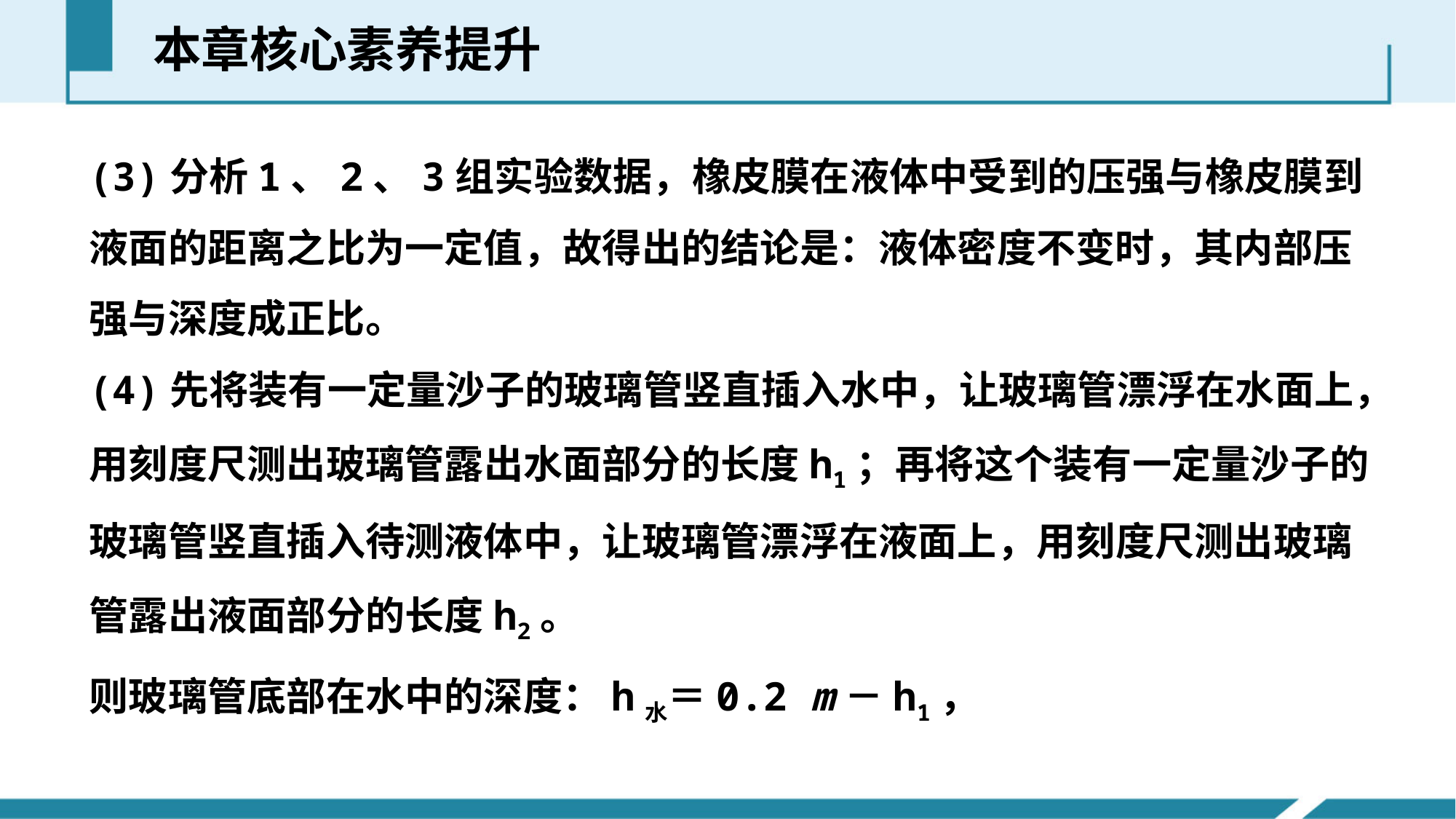

本章核心素养提升
(3)分析1、2、3组实验数据，橡皮膜在液体中受到的压强与橡皮膜到液面的距离之比为一定值，故得出的结论是：液体密度不变时，其内部压强与深度成正比。
(4)先将装有一定量沙子的玻璃管竖直插入水中，让玻璃管漂浮在水面上，用刻度尺测出玻璃管露出水面部分的长度h1；再将这个装有一定量沙子的玻璃管竖直插入待测液体中，让玻璃管漂浮在液面上，用刻度尺测出玻璃管露出液面部分的长度h2。
则玻璃管底部在水中的深度：h水＝0.2 m－h1，